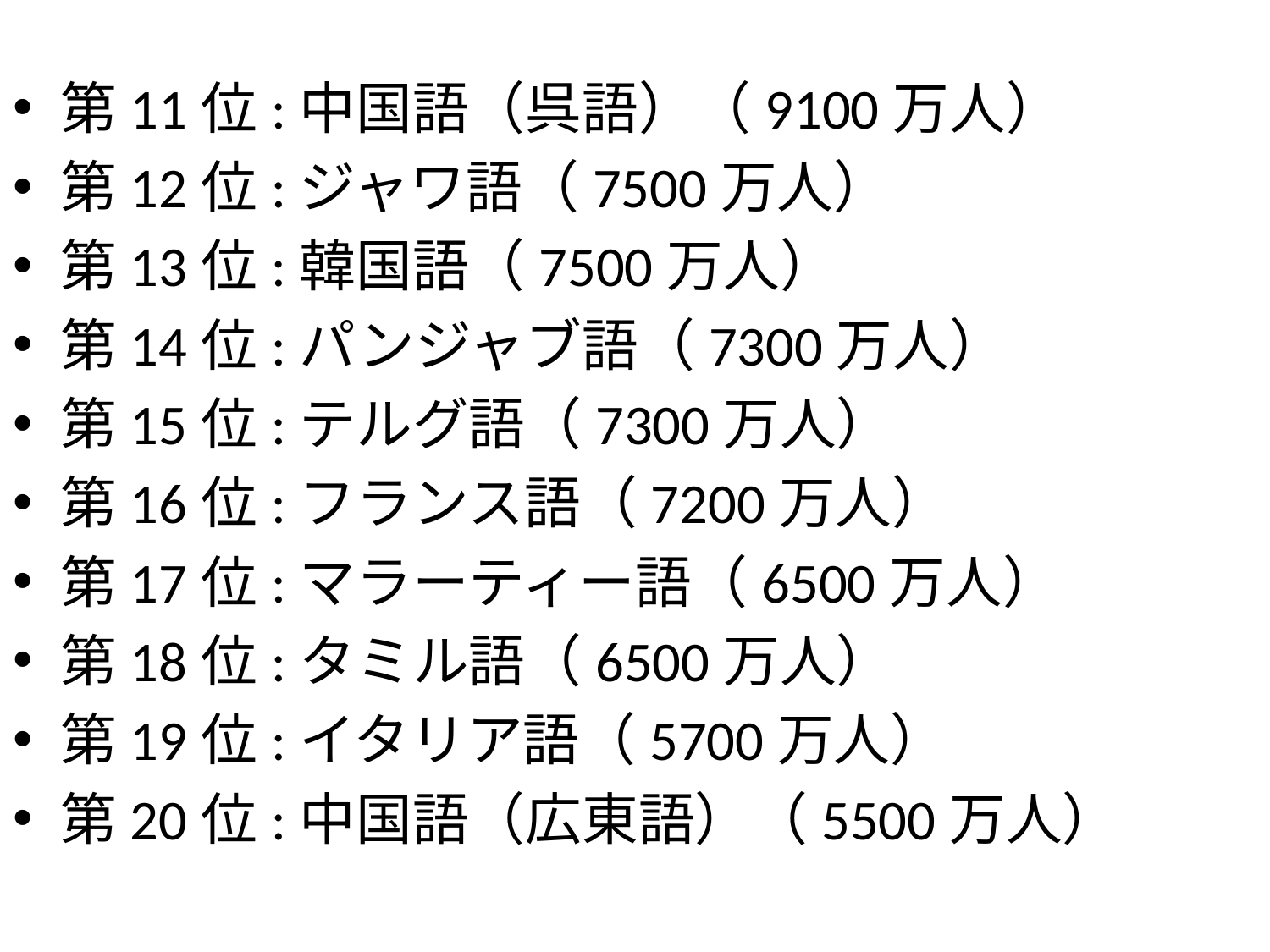

第11位:中国語（呉語）（9100万人）
第12位:ジャワ語（7500万人）
第13位:韓国語（7500万人）
第14位:パンジャブ語（7300万人）
第15位:テルグ語（7300万人）
第16位:フランス語（7200万人）
第17位:マラーティー語（6500万人）
第18位:タミル語（6500万人）
第19位:イタリア語（5700万人）
第20位:中国語（広東語）（5500万人）